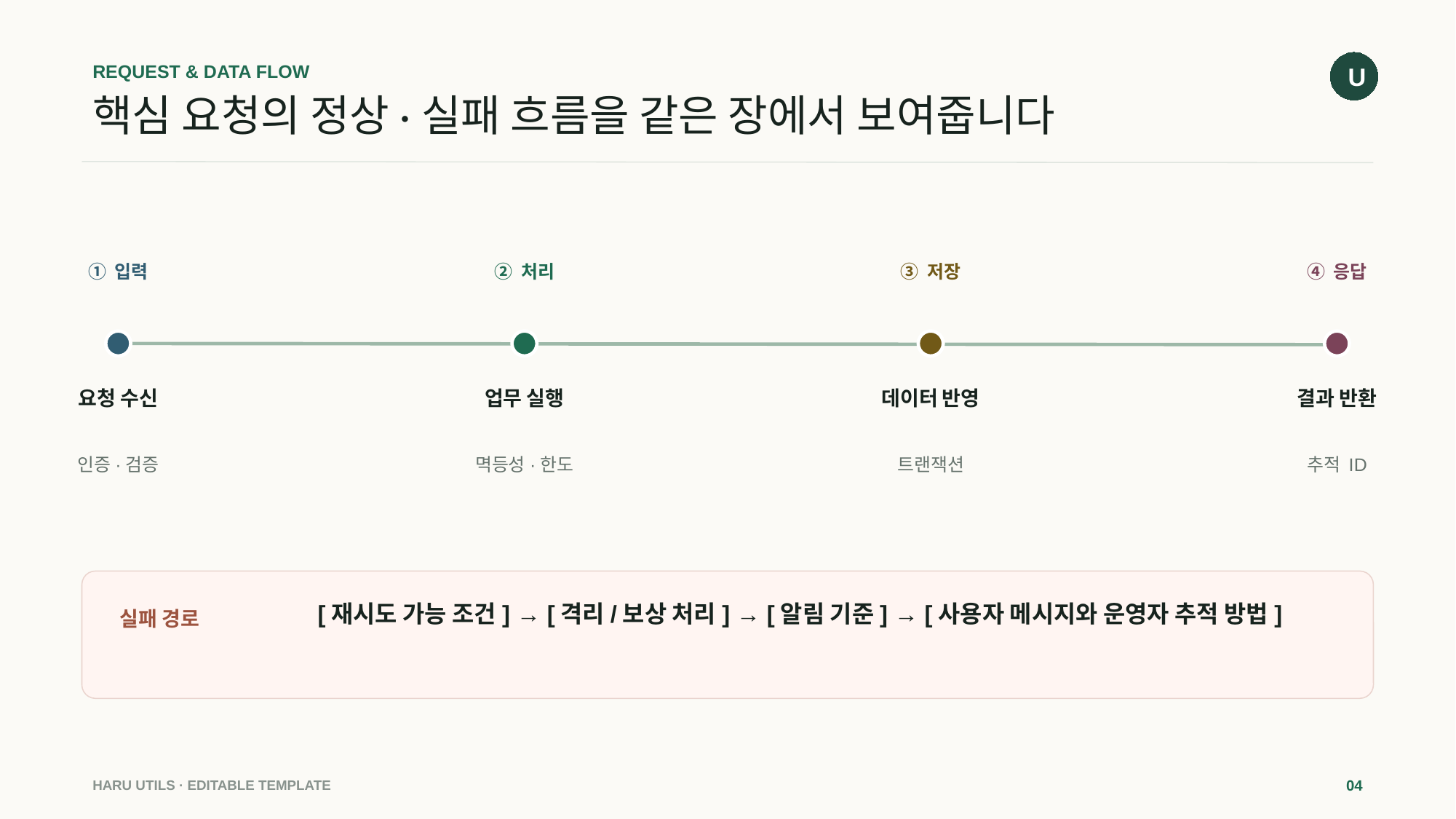

U
REQUEST & DATA FLOW
# 핵심 요청의 정상·실패 흐름을 같은 장에서 보여줍니다

① 입력
② 처리
③ 저장
④ 응답

요청 수신
업무 실행
데이터 반영
결과 반환
인증·검증
멱등성·한도
트랜잭션
추적 ID

[재시도 가능 조건] → [격리/보상 처리] → [알림 기준] → [사용자 메시지와 운영자 추적 방법]
실패 경로
HARU UTILS · EDITABLE TEMPLATE
04